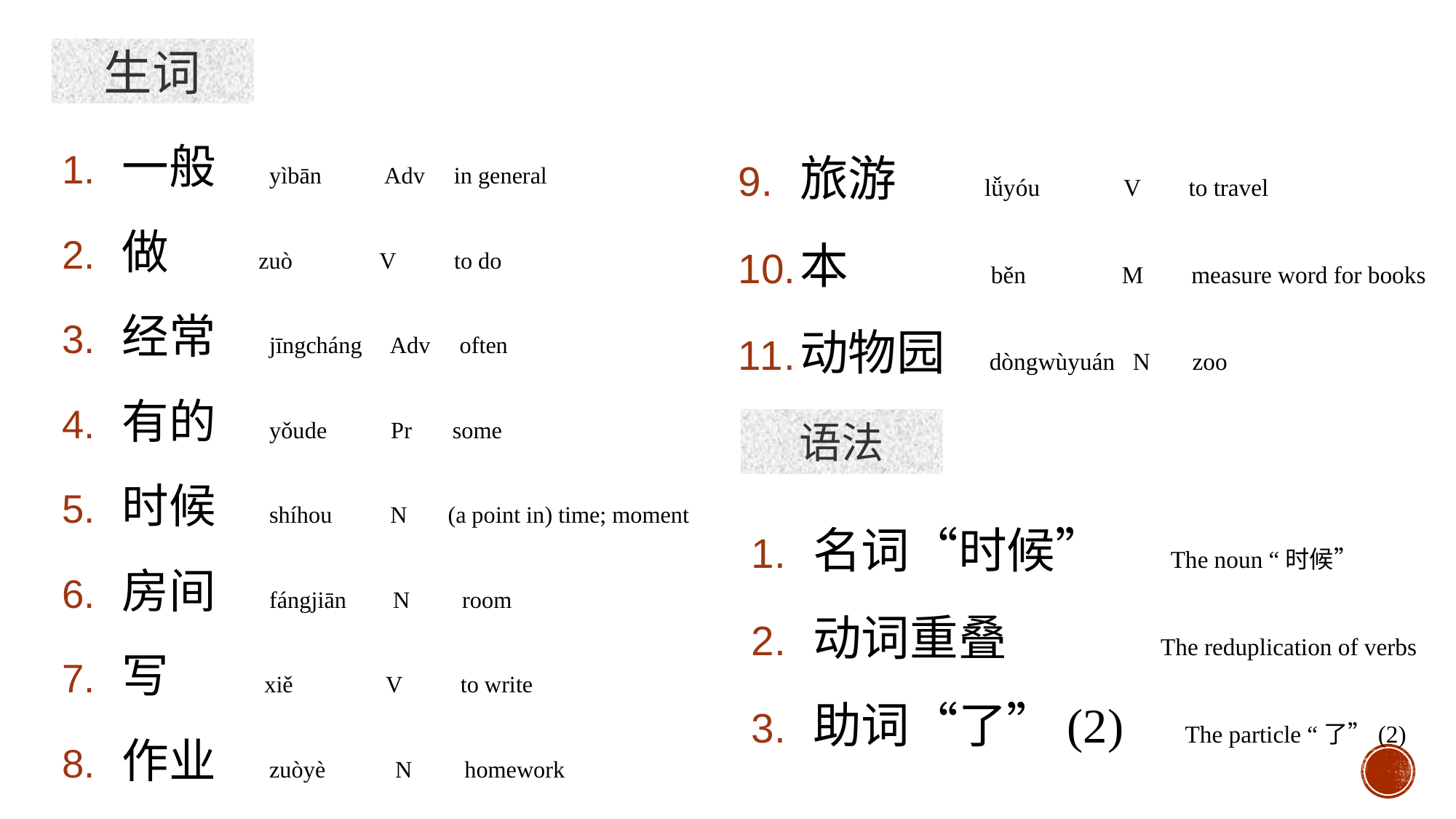

生词
一般    yìbān           Adv     in general
做         zuò               V          to do
经常    jīngcháng     Adv     often
有的    yǒude           Pr       some
时候    shíhou          N       (a point in) time; moment
房间    fángjiān        N         room
写        xiě                V          to write
作业    zuòyè            N         homework
旅游         lǚyóu              V        to travel
本            běn                M        measure word for books
动物园    dòngwùyuán   N       zoo
语法
名词“时候”     The noun “时候”
动词重叠             The reduplication of verbs
助词“了”(2)     The particle “了”(2)